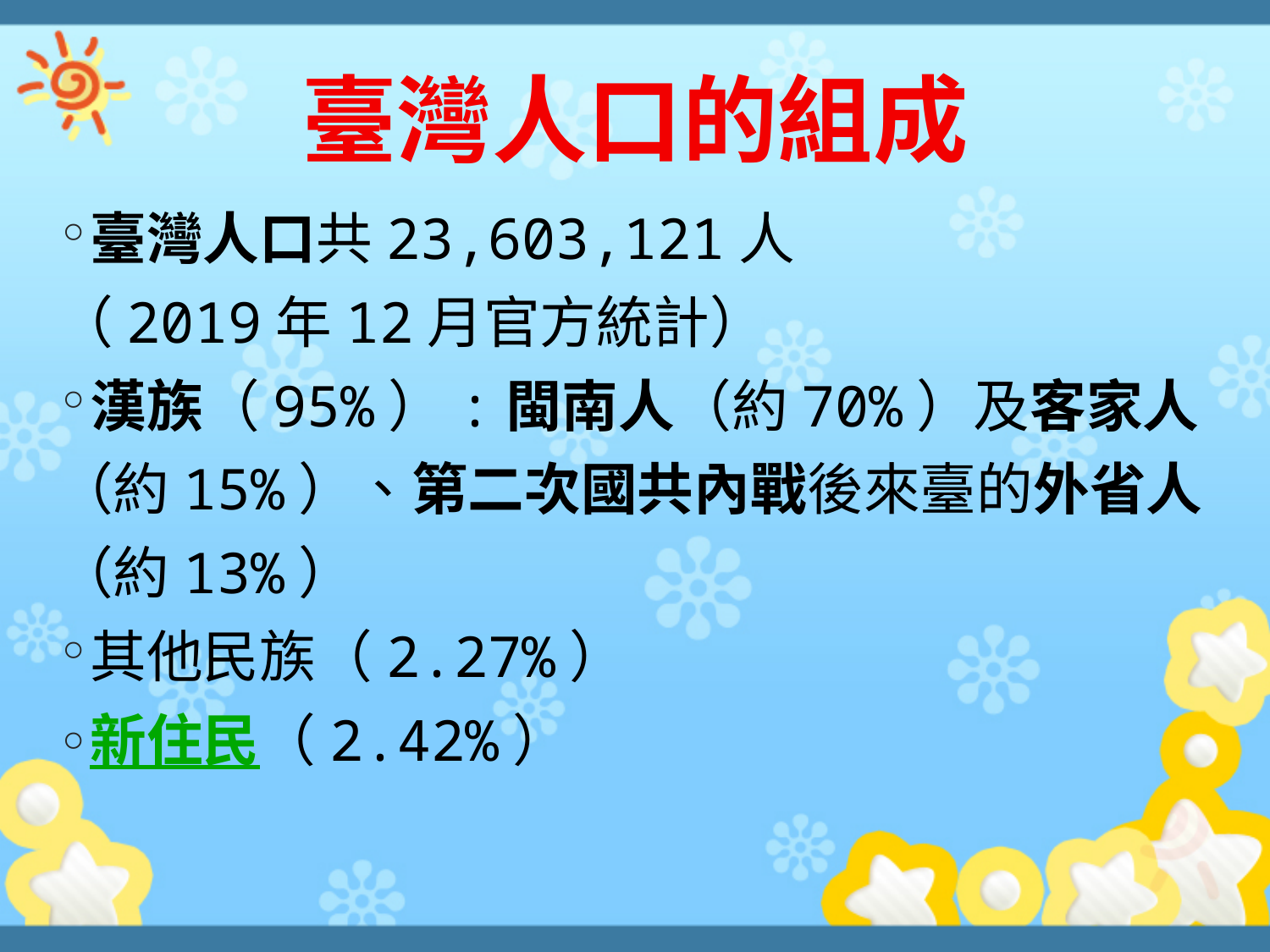

# 臺灣人口的組成
臺灣人口共23,603,121人
（2019年12月官方統計）
漢族（95%）:閩南人（約70%）及客家人
（約15%）、第二次國共內戰後來臺的外省人
（約13%）
其他民族（2.27%）
新住民（2.42%）